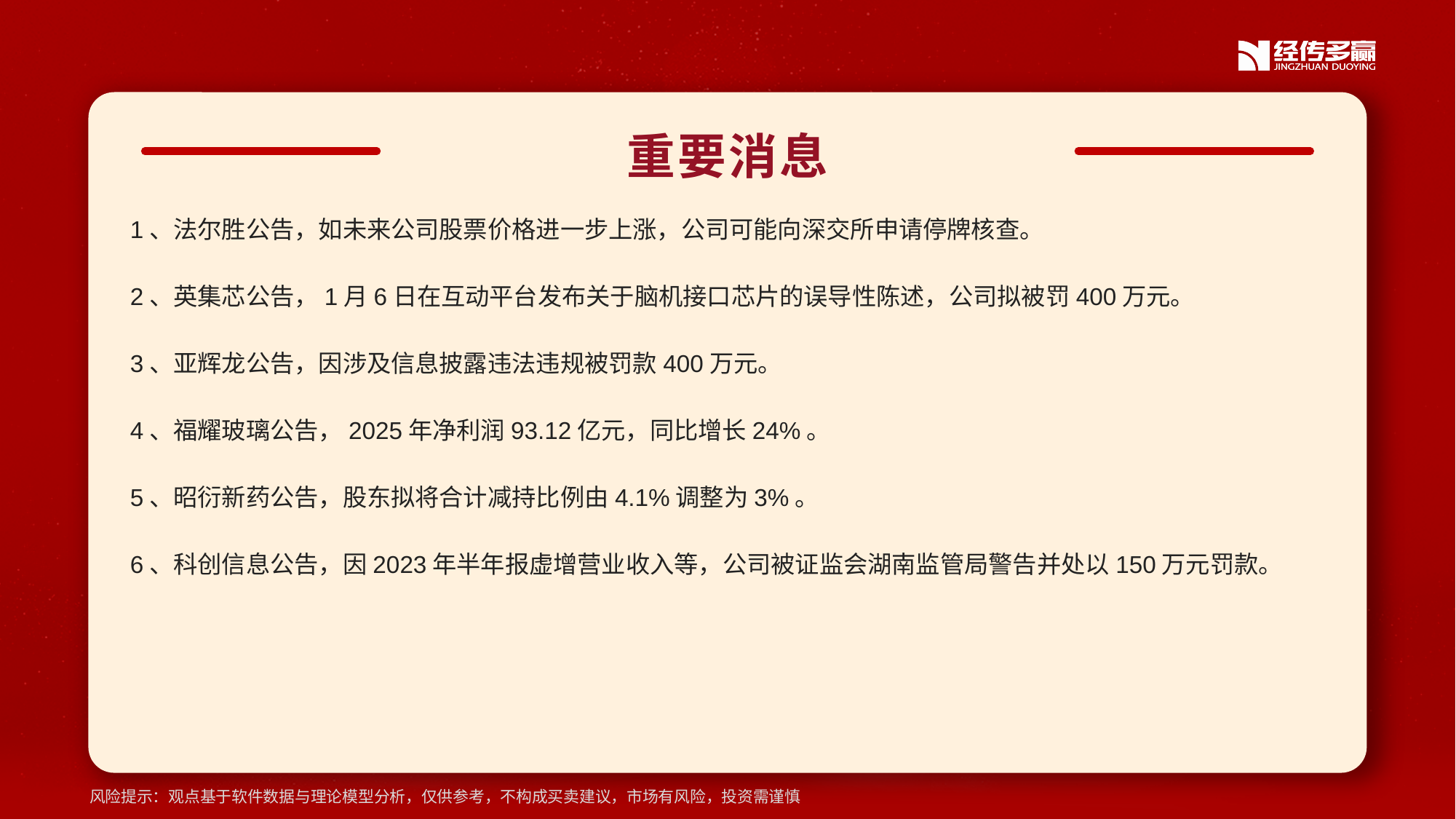

重要消息
1、法尔胜公告，如未来公司股票价格进一步上涨，公司可能向深交所申请停牌核查。
2、英集芯公告，1月6日在互动平台发布关于脑机接口芯片的误导性陈述，公司拟被罚400万元。
3、亚辉龙公告，因涉及信息披露违法违规被罚款400万元。
4、福耀玻璃公告，2025年净利润93.12亿元，同比增长24%。
5、昭衍新药公告，股东拟将合计减持比例由4.1%调整为3%。
6、科创信息公告，因2023年半年报虚增营业收入等，公司被证监会湖南监管局警告并处以150万元罚款。